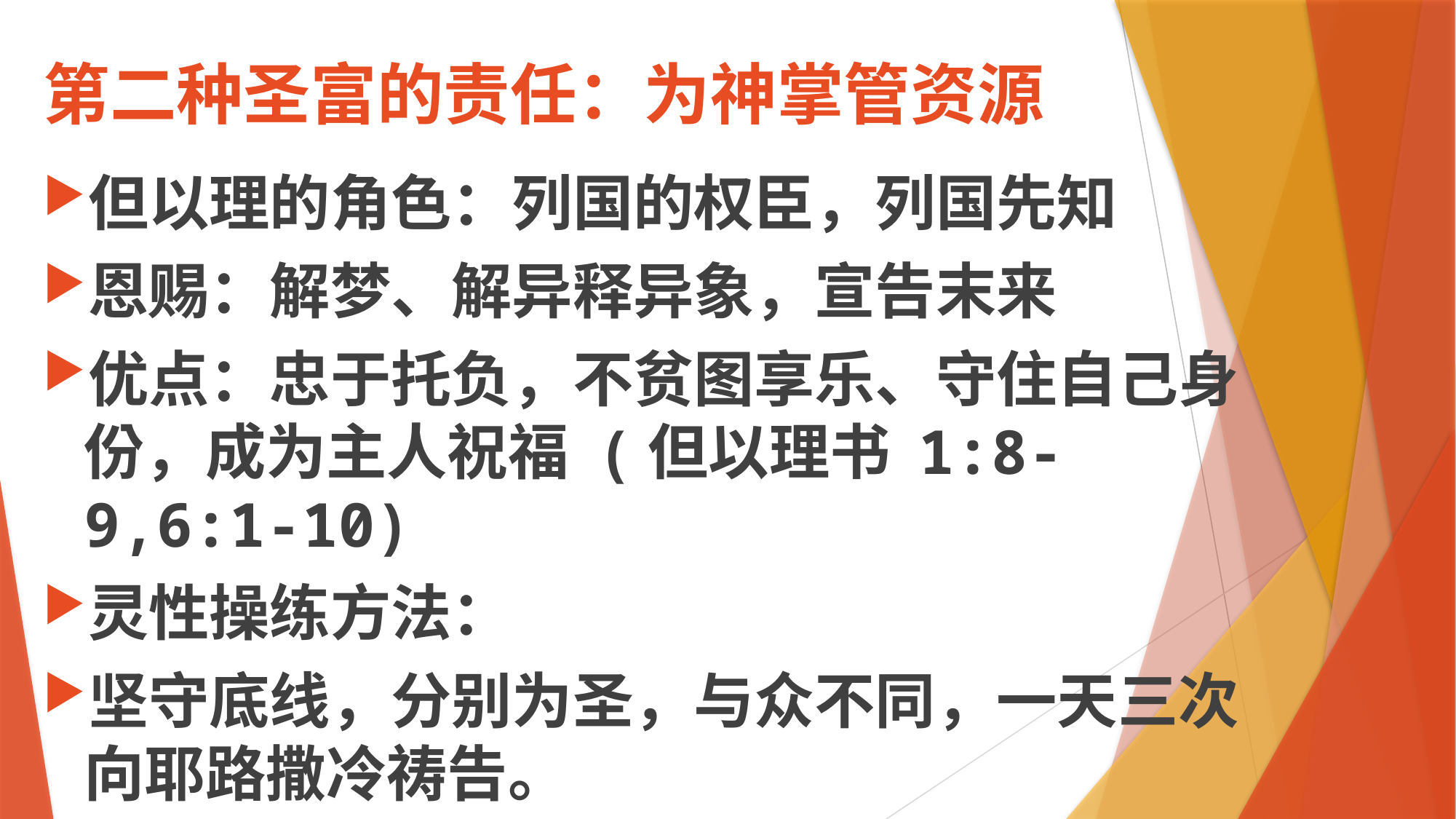

# 第二种圣富的责任：为神掌管资源
但以理的角色：列国的权臣，列国先知
恩赐：解梦、解异释异象，宣告末来
优点：忠于托负，不贫图享乐、守住自己身份，成为主人祝福 (但以理书 1:8-9,6:1-10)
灵性操练方法：
坚守底线，分别为圣，与众不同，一天三次向耶路撒冷祷告。